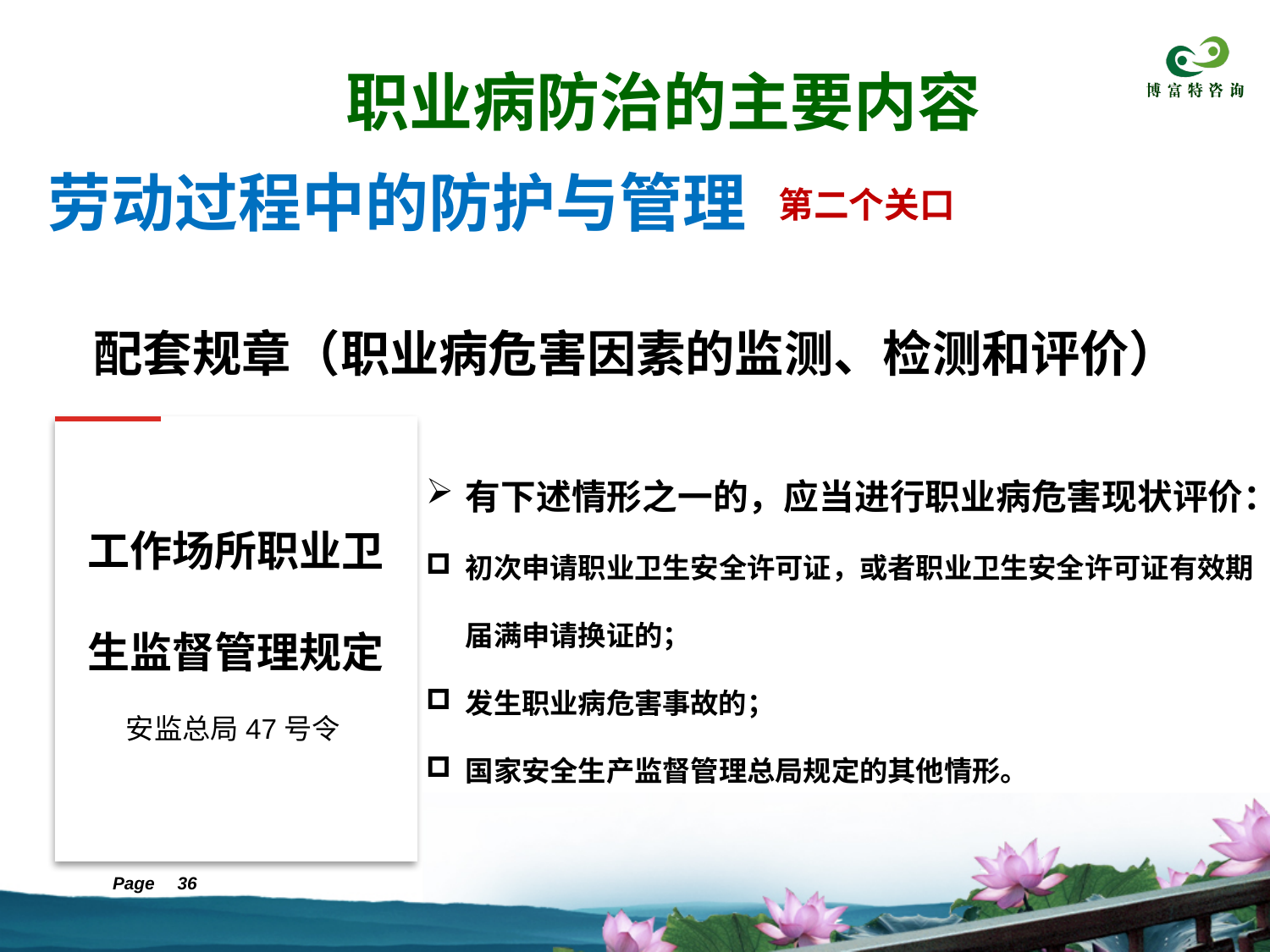

职业病防治的主要内容
劳动过程中的防护与管理
第二个关口
配套规章（职业病危害因素的监测、检测和评价）

工作场所职业卫生监督管理规定
安监总局47号令
有下述情形之一的，应当进行职业病危害现状评价：
初次申请职业卫生安全许可证，或者职业卫生安全许可证有效期届满申请换证的；
发生职业病危害事故的；
国家安全生产监督管理总局规定的其他情形。